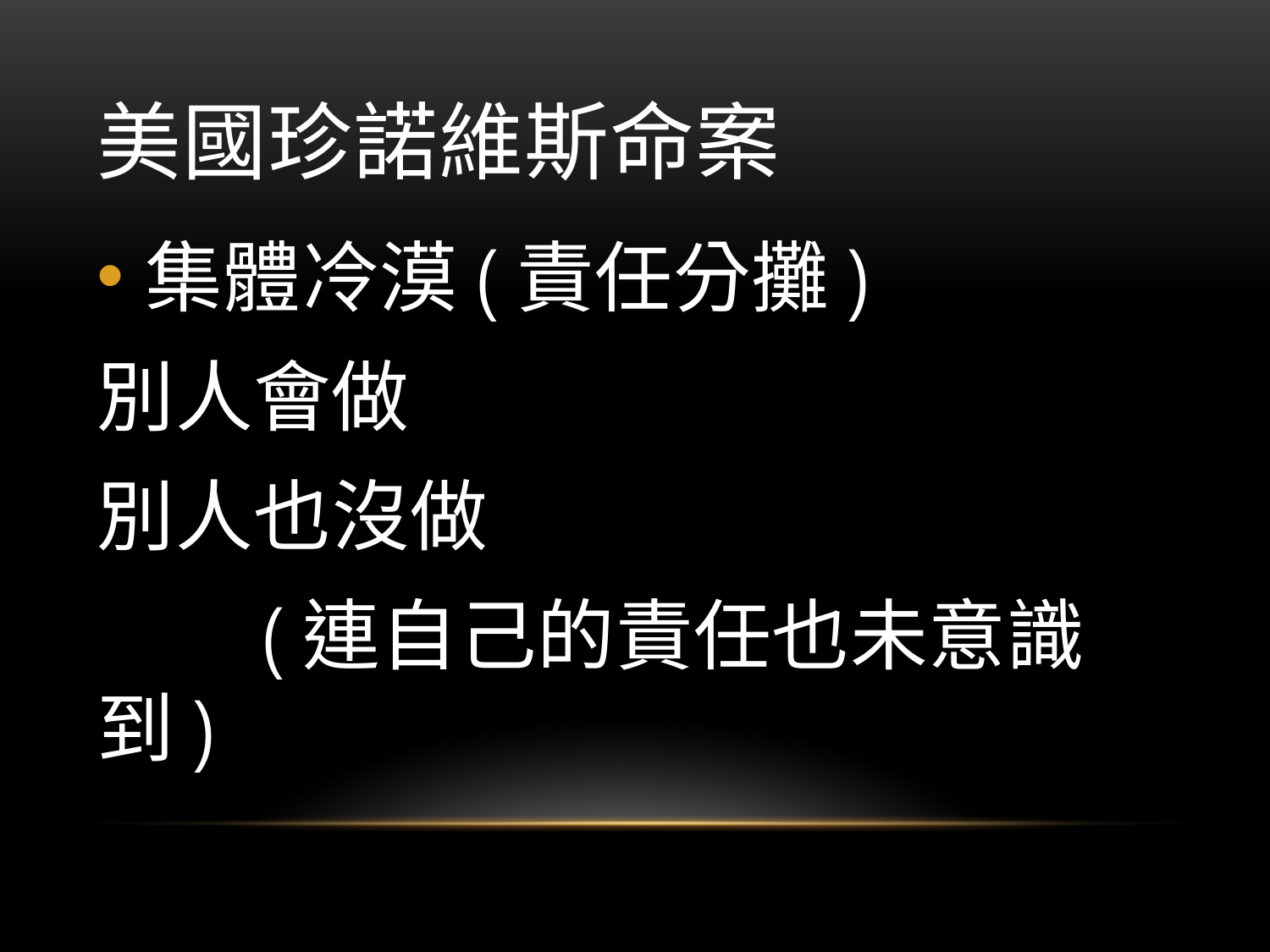

# 美國珍諾維斯命案
集體冷漠(責任分攤)
別人會做
別人也沒做
         (連自己的責任也未意識到)